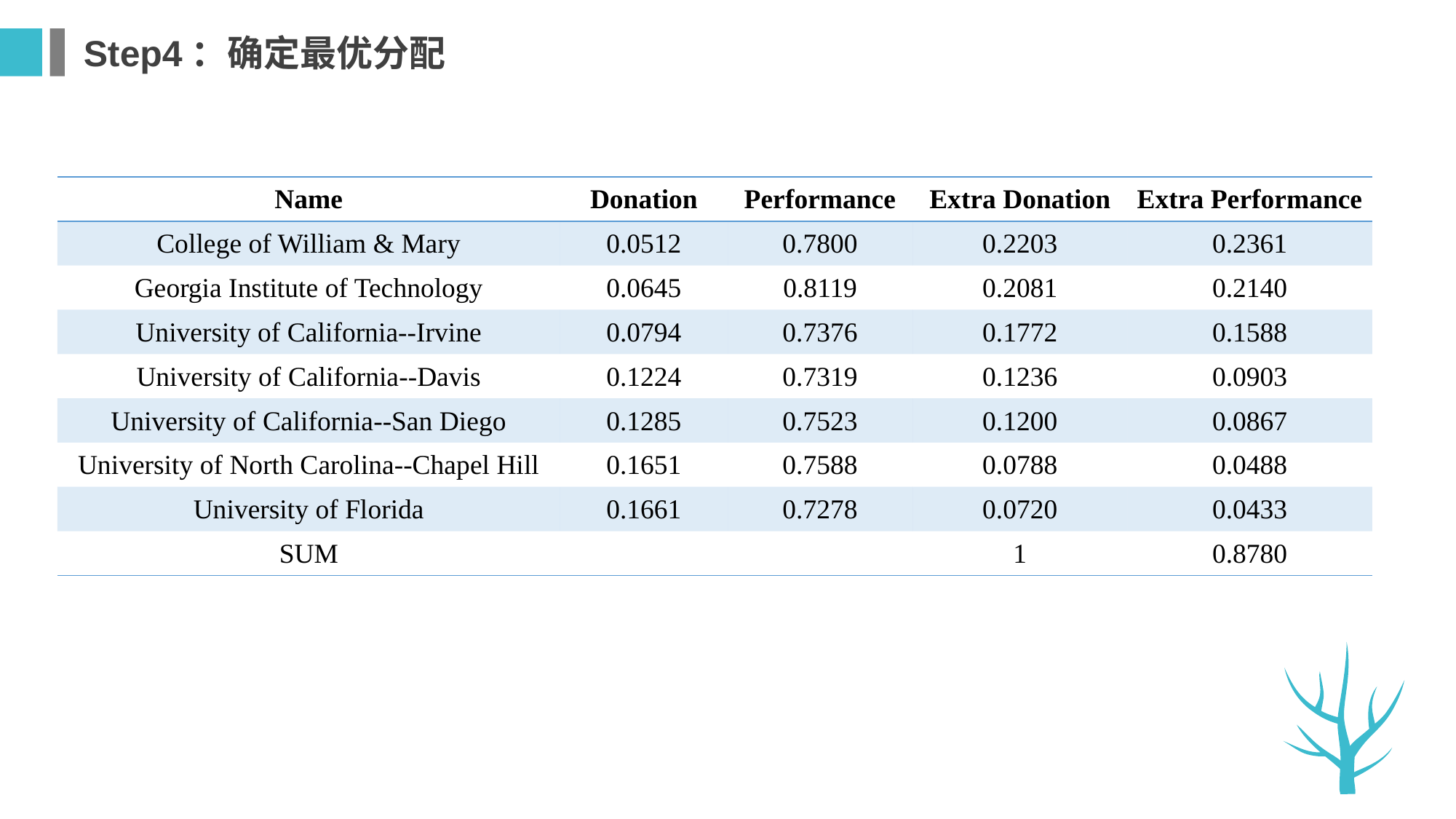

Step4：确定最优分配

| Name | Donation | Performance | Extra Donation | Extra Performance |
| --- | --- | --- | --- | --- |
| College of William & Mary | 0.0512 | 0.7800 | 0.2203 | 0.2361 |
| Georgia Institute of Technology | 0.0645 | 0.8119 | 0.2081 | 0.2140 |
| University of California--Irvine | 0.0794 | 0.7376 | 0.1772 | 0.1588 |
| University of California--Davis | 0.1224 | 0.7319 | 0.1236 | 0.0903 |
| University of California--San Diego | 0.1285 | 0.7523 | 0.1200 | 0.0867 |
| University of North Carolina--Chapel Hill | 0.1651 | 0.7588 | 0.0788 | 0.0488 |
| University of Florida | 0.1661 | 0.7278 | 0.0720 | 0.0433 |
| SUM |  |  | 1 | 0.8780 |